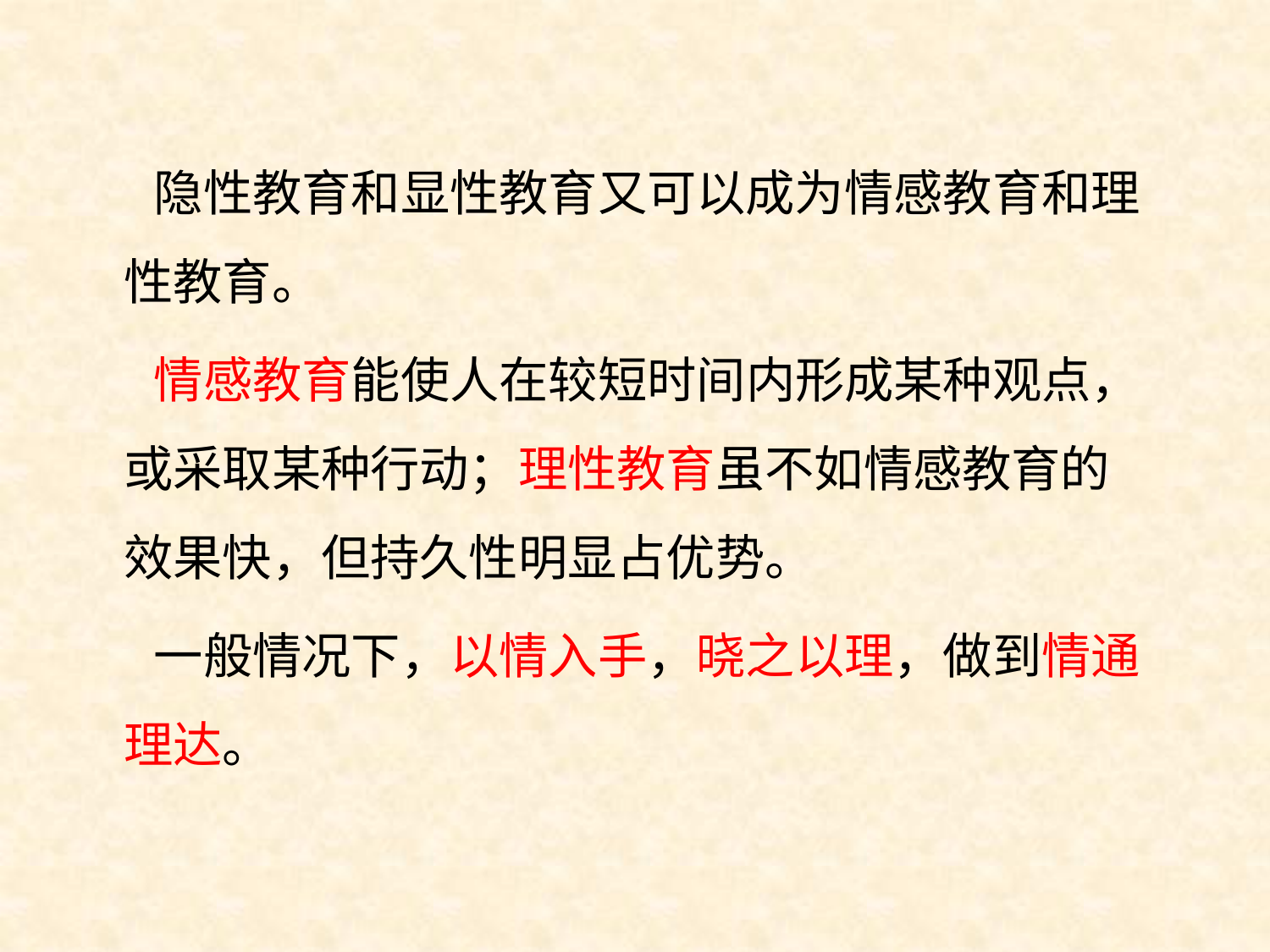

隐性教育和显性教育又可以成为情感教育和理性教育。
      情感教育能使人在较短时间内形成某种观点，或采取某种行动；理性教育虽不如情感教育的效果快，但持久性明显占优势。
      一般情况下，以情入手，晓之以理，做到情通理达。
81